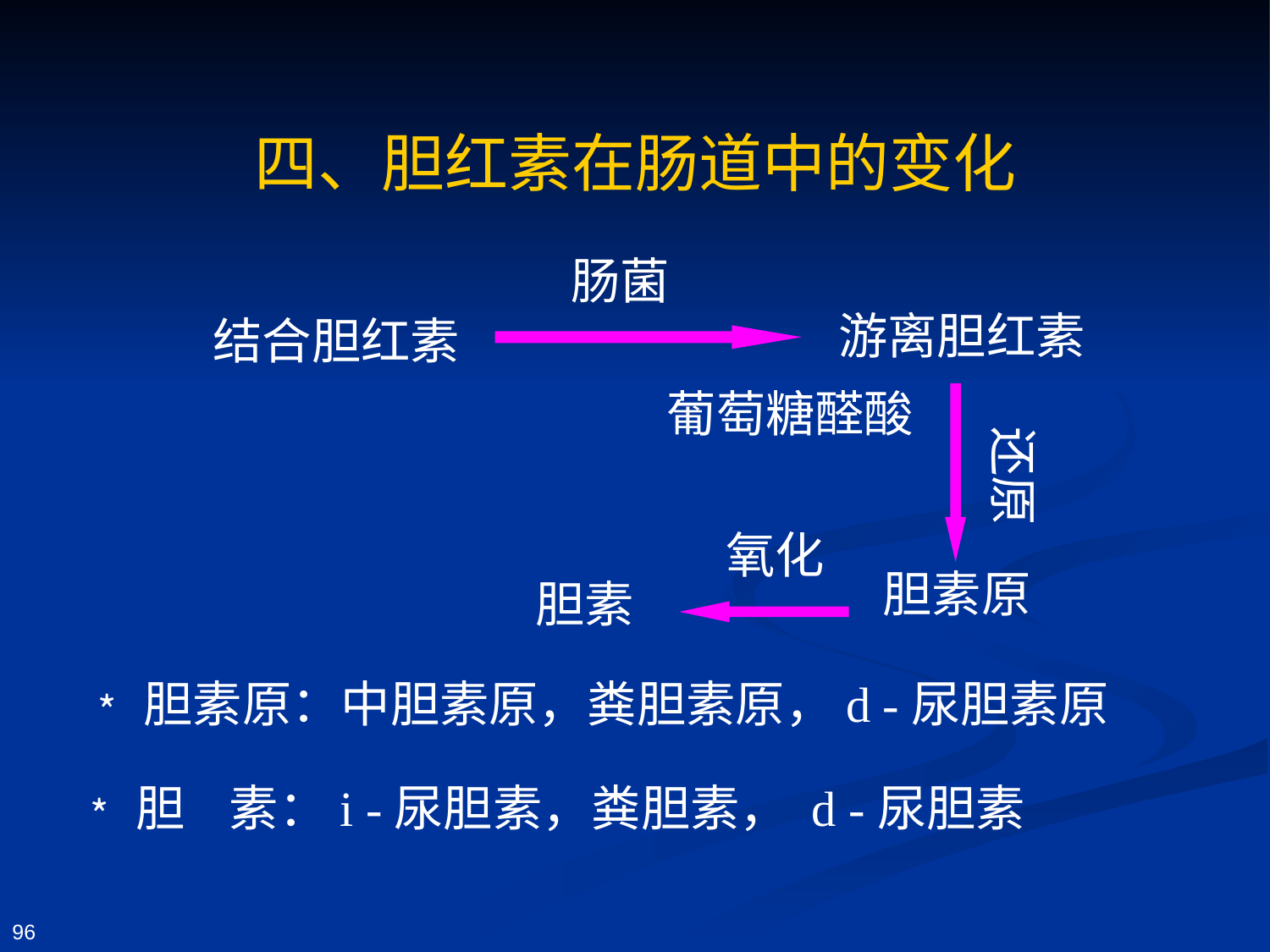

# 四、胆红素在肠道中的变化
肠菌

葡萄糖醛酸
    结合胆红素
游离胆红素

还原
氧化

胆素原
胆素
﹡胆素原：中胆素原，粪胆素原，d -尿胆素原
﹡胆    素：i -尿胆素，粪胆素， d -尿胆素
96